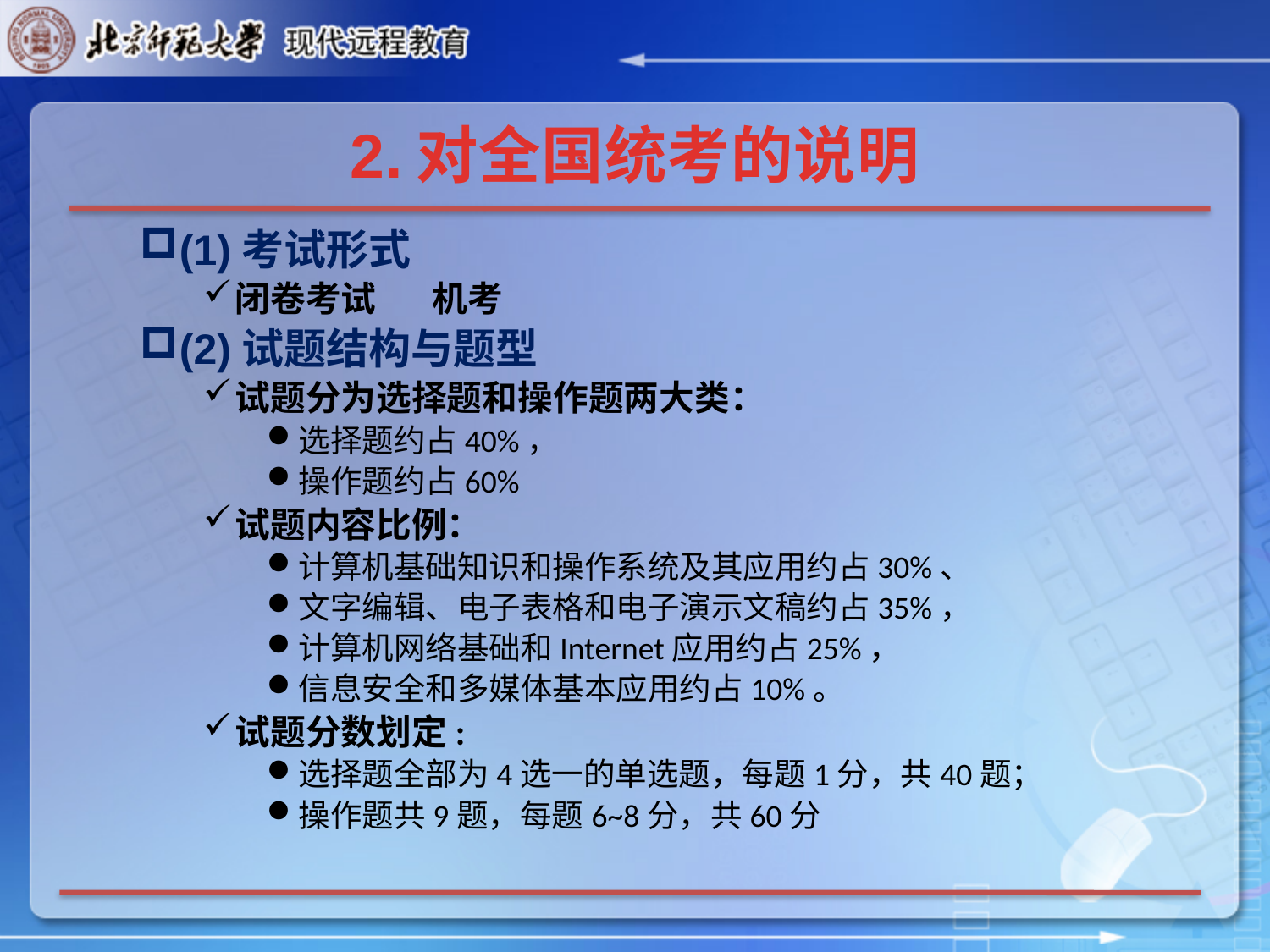

# 2.对全国统考的说明
(1)考试形式
闭卷考试       机考
(2)试题结构与题型
试题分为选择题和操作题两大类：
选择题约占40%，
操作题约占60%
试题内容比例：
计算机基础知识和操作系统及其应用约占30%、
文字编辑、电子表格和电子演示文稿约占35%，
计算机网络基础和Internet应用约占25%，
信息安全和多媒体基本应用约占10%。
试题分数划定:
选择题全部为4选一的单选题，每题1分，共40题；
操作题共9题，每题6~8分，共60分